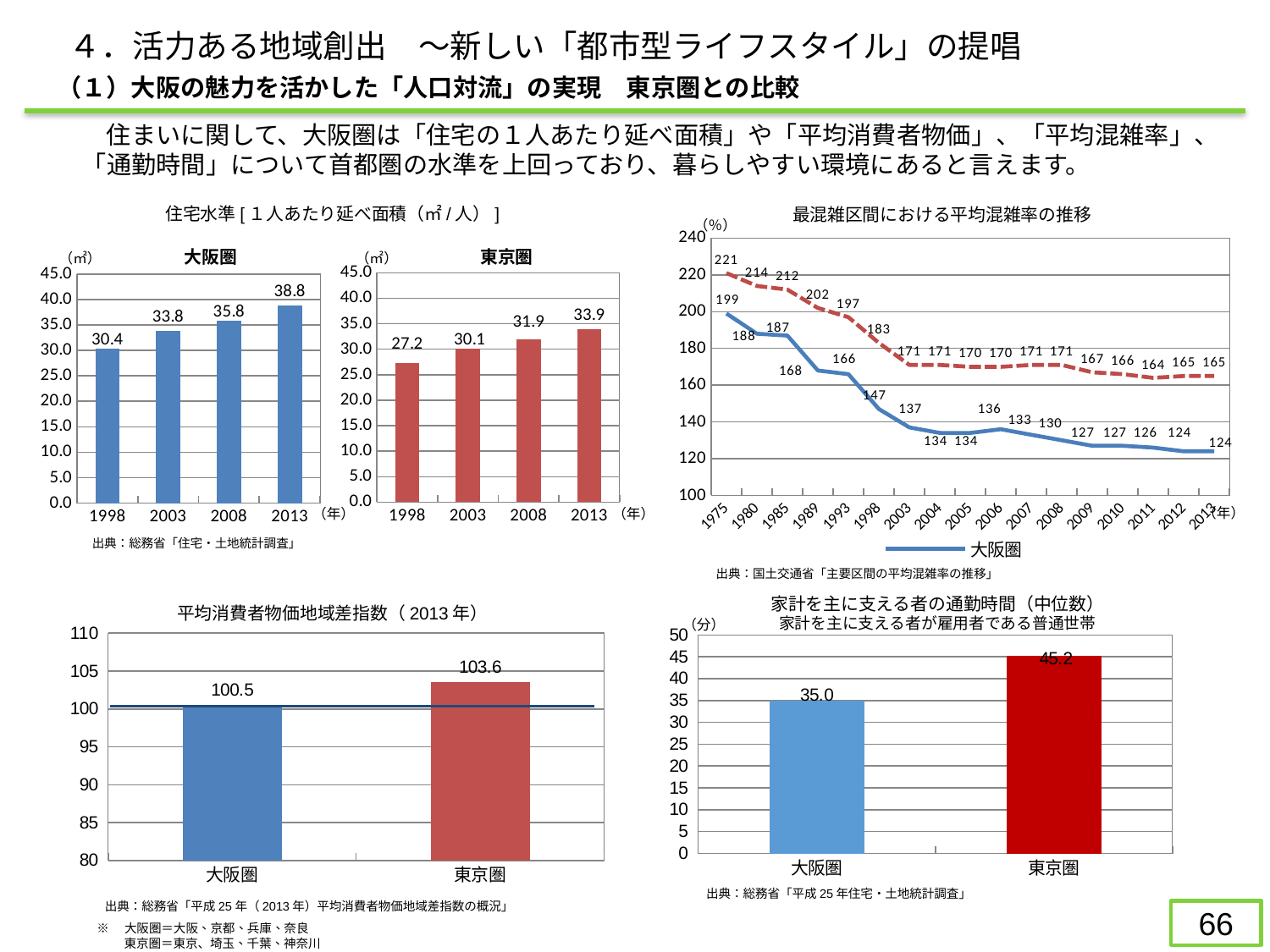

４．活力ある地域創出　～新しい「都市型ライフスタイル」の提唱
（１）大阪の魅力を活かした「人口対流」の実現　東京圏との比較
　　住まいに関して、大阪圏は「住宅の１人あたり延べ面積」や「平均消費者物価」、「平均混雑率」、「通勤時間」について首都圏の水準を上回っており、暮らしやすい環境にあると言えます。
住宅水準[１人あたり延べ面積（㎡/人）]
最混雑区間における平均混雑率の推移
（％）

### Chart

| Category | 大阪圏 | 東京圏 |
|---|---|---|
| 1975 | 199.0 | 221.0 |
| 1980 | 188.0 | 214.0 |
| 1985 | 187.0 | 212.0 |
| 1989 | 168.0 | 202.0 |
| 1993 | 166.0 | 197.0 |
| 1998 | 147.0 | 183.0 |
| 2003 | 137.0 | 171.0 |
| 2004 | 134.0 | 171.0 |
| 2005 | 134.0 | 170.0 |
| 2006 | 136.0 | 170.0 |
| 2007 | 133.0 | 171.0 |
| 2008 | 130.0 | 171.0 |
| 2009 | 127.0 | 167.0 |
| 2010 | 127.0 | 166.0 |
| 2011 | 126.0 | 164.0 |
| 2012 | 124.0 | 165.0 |
| 2013 | 124.0 | 165.0 |
大阪圏
東京圏
（㎡）
（㎡）

### Chart

| Category | 東京圏 |
|---|---|
| 1998 | 27.2375 |
| 2003 | 30.075 |
| 2008 | 31.947499999999994 |
| 2013 | 33.928096677687044 |

### Chart

| Category | 大阪圏 |
|---|---|
| 1998 | 30.4125 |
| 2003 | 33.762499999999996 |
| 2008 | 35.8375 |
| 2013 | 38.81940339882564 |
（年）
（年）
（年）
出典：総務省「住宅・土地統計調査」
出典：国土交通省「主要区間の平均混雑率の推移」
家計を主に支える者の通勤時間（中位数）
家計を主に支える者が雇用者である普通世帯
平均消費者物価地域差指数（2013年）
（分）

### Chart

| Category |  |
|---|---|
| 大阪圏 | 100.5 |
| 東京圏 | 103.57499999999999 |

### Chart

| Category |  |
|---|---|
| 大阪圏 | 35.00678535127976 |
| 東京圏 | 45.22003483522024 |
出典：総務省「平成25年住宅・土地統計調査」
出典：総務省「平成25年（2013年）平均消費者物価地域差指数の概況」
66
※　大阪圏＝大阪、京都、兵庫、奈良
　　 東京圏＝東京、埼玉、千葉、神奈川